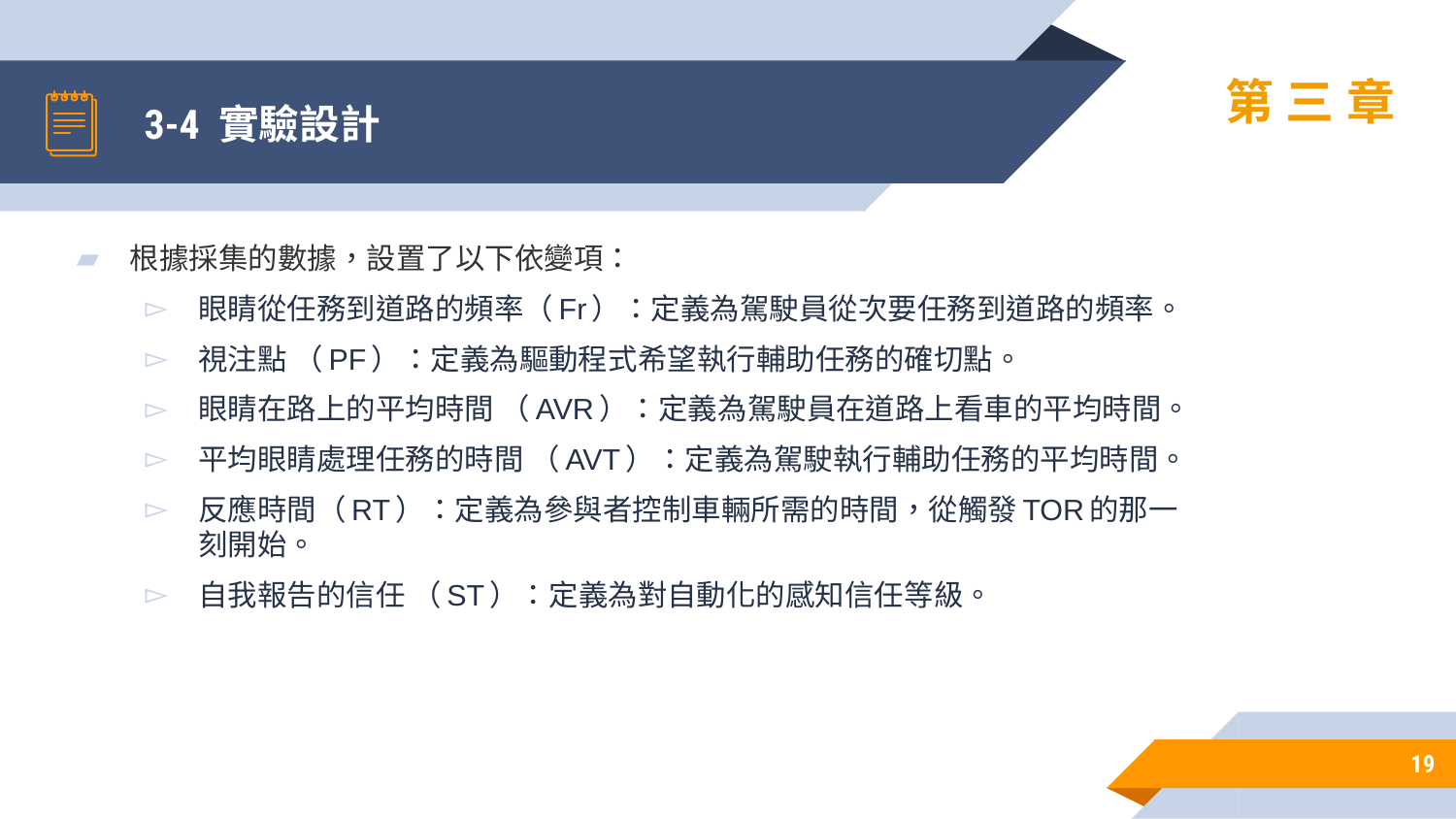

# 3-4 實驗設計
第三章

根據採集的數據，設置了以下依變項：
眼睛從任務到道路的頻率（Fr）：定義為駕駛員從次要任務到道路的頻率。
視注點 （PF）：定義為驅動程式希望執行輔助任務的確切點。
眼睛在路上的平均時間 （AVR）：定義為駕駛員在道路上看車的平均時間。
平均眼睛處理任務的時間 （AVT）：定義為駕駛執行輔助任務的平均時間。
反應時間（RT）：定義為參與者控制車輛所需的時間，從觸發TOR的那一刻開始。
自我報告的信任 （ST）：定義為對自動化的感知信任等級。

19